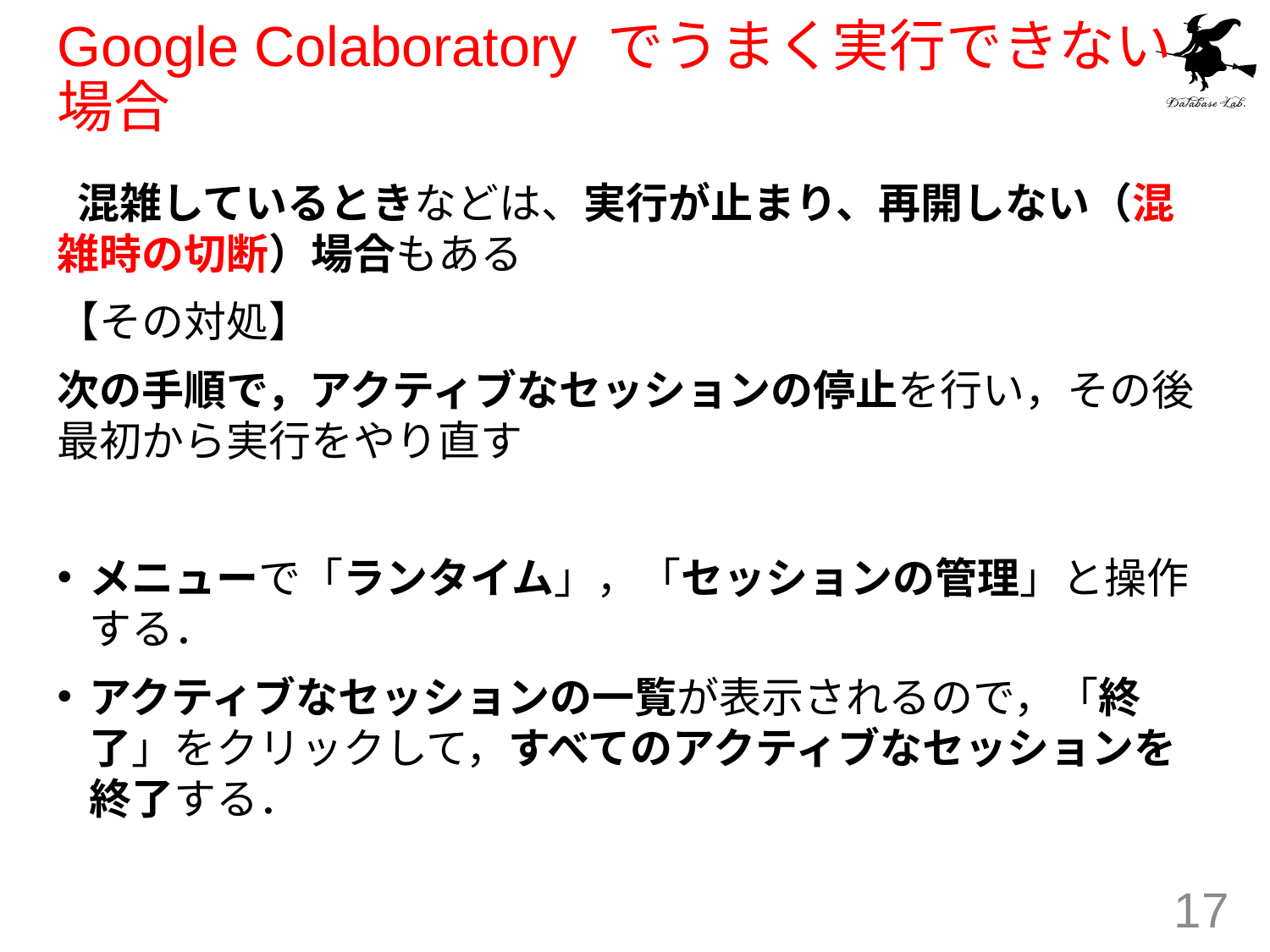

# Google Colaboratory でうまく実行できない場合
 混雑しているときなどは、実行が止まり、再開しない（混雑時の切断）場合もある
【その対処】
次の手順で，アクティブなセッションの停止を行い，その後最初から実行をやり直す

メニューで「ランタイム」，「セッションの管理」と操作する．
アクティブなセッションの一覧が表示されるので，「終了」をクリックして，すべてのアクティブなセッションを終了する．

17